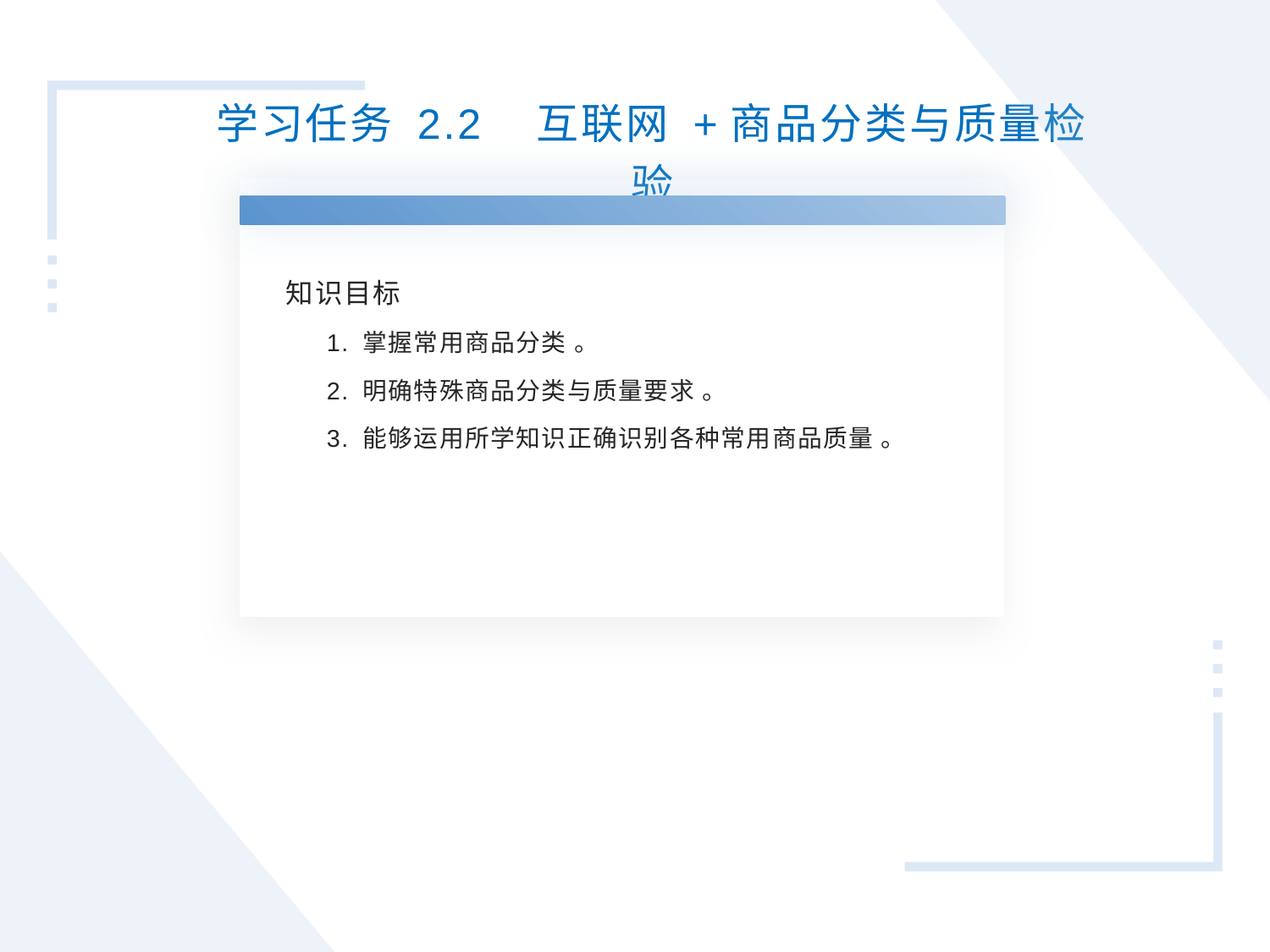

学习任务 2.2   互联网 +商品分类与质量检验

知识目标
1. 掌握常用商品分类 。
2. 明确特殊商品分类与质量要求 。
3. 能够运用所学知识正确识别各种常用商品质量 。